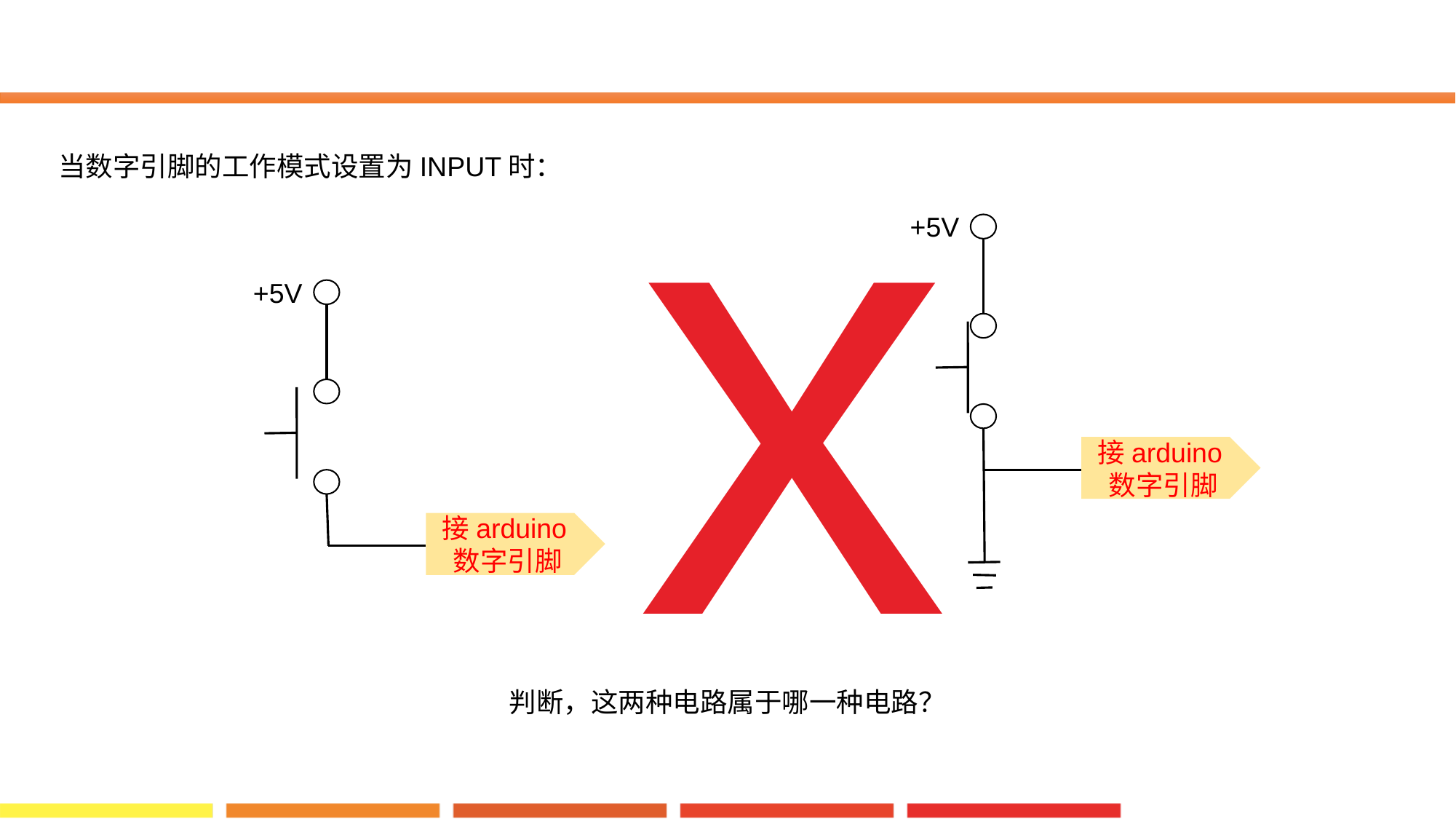

x
当数字引脚的工作模式设置为INPUT时：
+5V

+5V

接arduino数字引脚

接arduino数字引脚
判断，这两种电路属于哪一种电路？